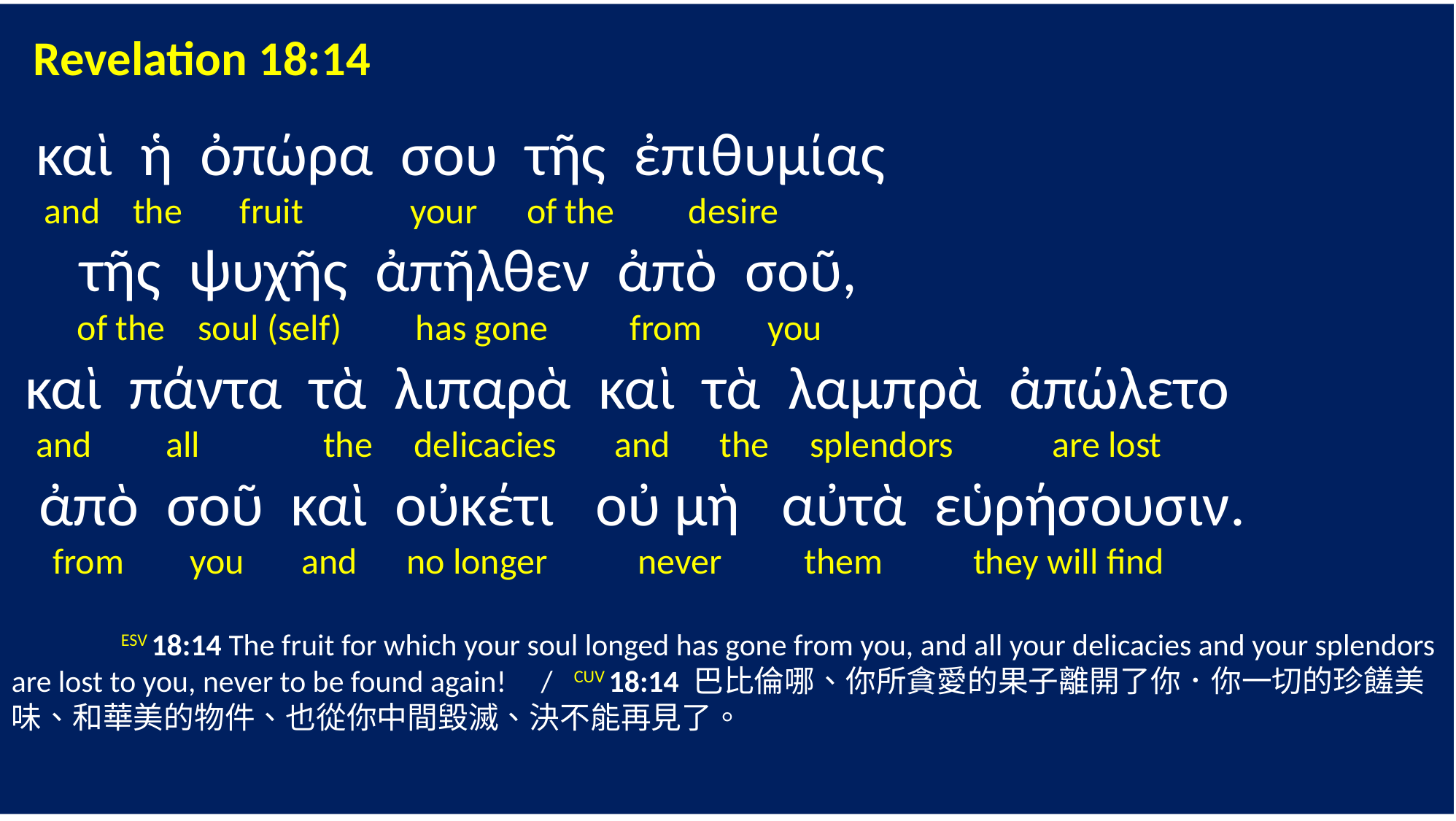

Revelation 18:14

  καὶ  ἡ  ὀπώρα  σου  τῆς  ἐπιθυμίας
    and    the       fruit             your      of the         desire
     τῆς  ψυχῆς  ἀπῆλθεν  ἀπὸ  σοῦ,
        of the    soul (self)         has gone          from        you
 καὶ  πάντα  τὰ  λιπαρὰ  καὶ  τὰ  λαμπρὰ  ἀπώλετο
   and         all               the     delicacies       and      the     splendors            are lost
  ἀπὸ  σοῦ  καὶ  οὐκέτι   οὐ μὴ   αὐτὰ  εὑρήσουσιν.
     from        you       and      no longer           never          them           they will find

	ESV 18:14 The fruit for which your soul longed has gone from you, and all your delicacies and your splendors are lost to you, never to be found again!     /   CUV 18:14 巴比倫哪、你所貪愛的果子離開了你．你一切的珍饈美味、和華美的物件、也從你中間毀滅、決不能再見了。